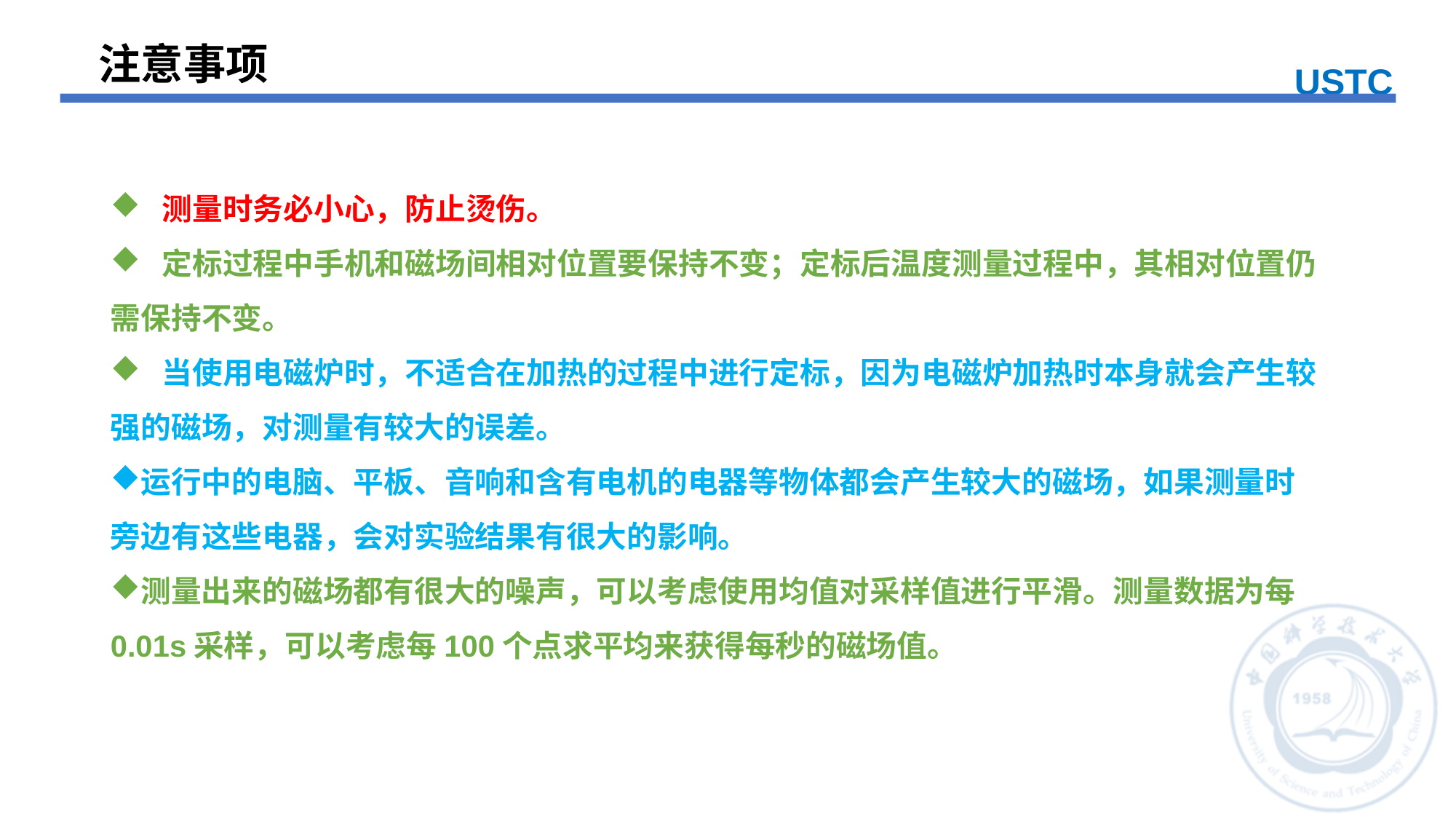

注意事项
USTC

  测量时务必小心，防止烫伤。
  定标过程中手机和磁场间相对位置要保持不变；定标后温度测量过程中，其相对位置仍需保持不变。
  当使用电磁炉时，不适合在加热的过程中进行定标，因为电磁炉加热时本身就会产生较强的磁场，对测量有较大的误差。
运行中的电脑、平板、音响和含有电机的电器等物体都会产生较大的磁场，如果测量时旁边有这些电器，会对实验结果有很大的影响。
测量出来的磁场都有很大的噪声，可以考虑使用均值对采样值进行平滑。测量数据为每0.01s采样，可以考虑每100个点求平均来获得每秒的磁场值。